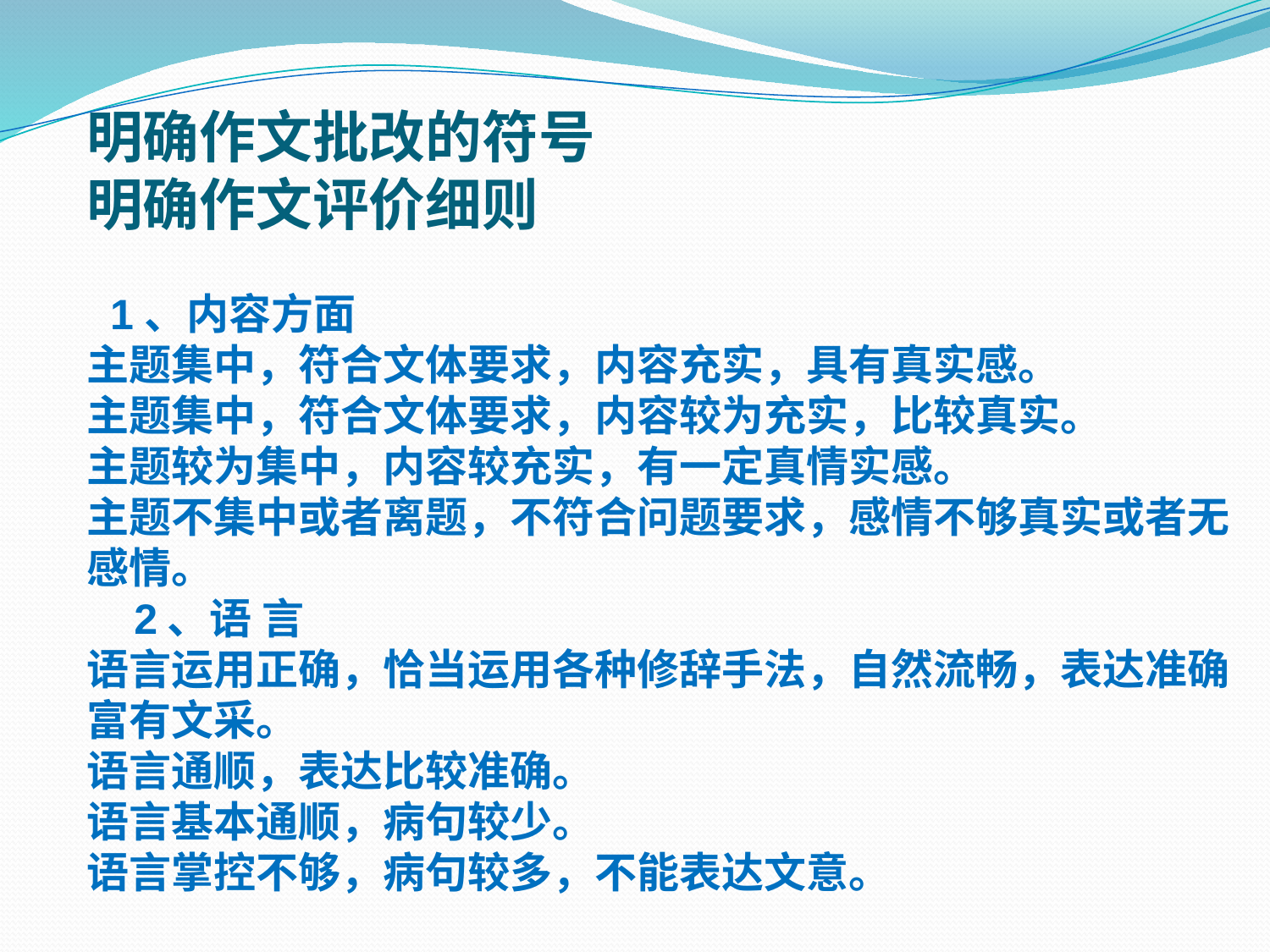

明确作文批改的符号
明确作文评价细则

  1、内容方面
主题集中，符合文体要求，内容充实，具有真实感。
主题集中，符合文体要求，内容较为充实，比较真实。
主题较为集中，内容较充实，有一定真情实感。
主题不集中或者离题，不符合问题要求，感情不够真实或者无感情。
    2、语 言
语言运用正确，恰当运用各种修辞手法，自然流畅，表达准确富有文采。
语言通顺，表达比较准确。
语言基本通顺，病句较少。
语言掌控不够，病句较多，不能表达文意。